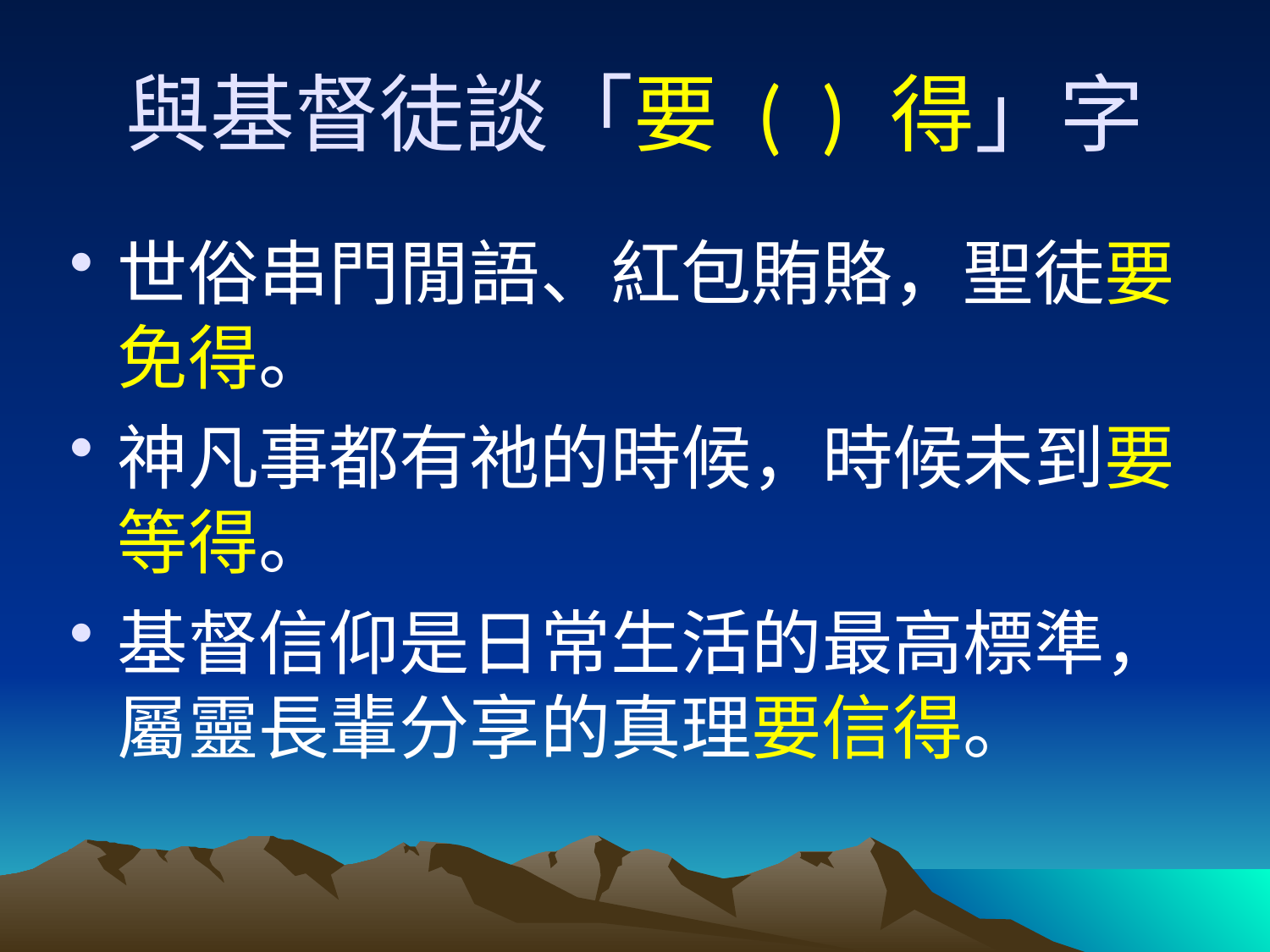

# 與基督徒談「要 (  ) 得」字
世俗串門閒語、紅包賄賂，聖徒要免得。
神凡事都有祂的時候，時候未到要等得。
基督信仰是日常生活的最高標準，屬靈長輩分享的真理要信得。